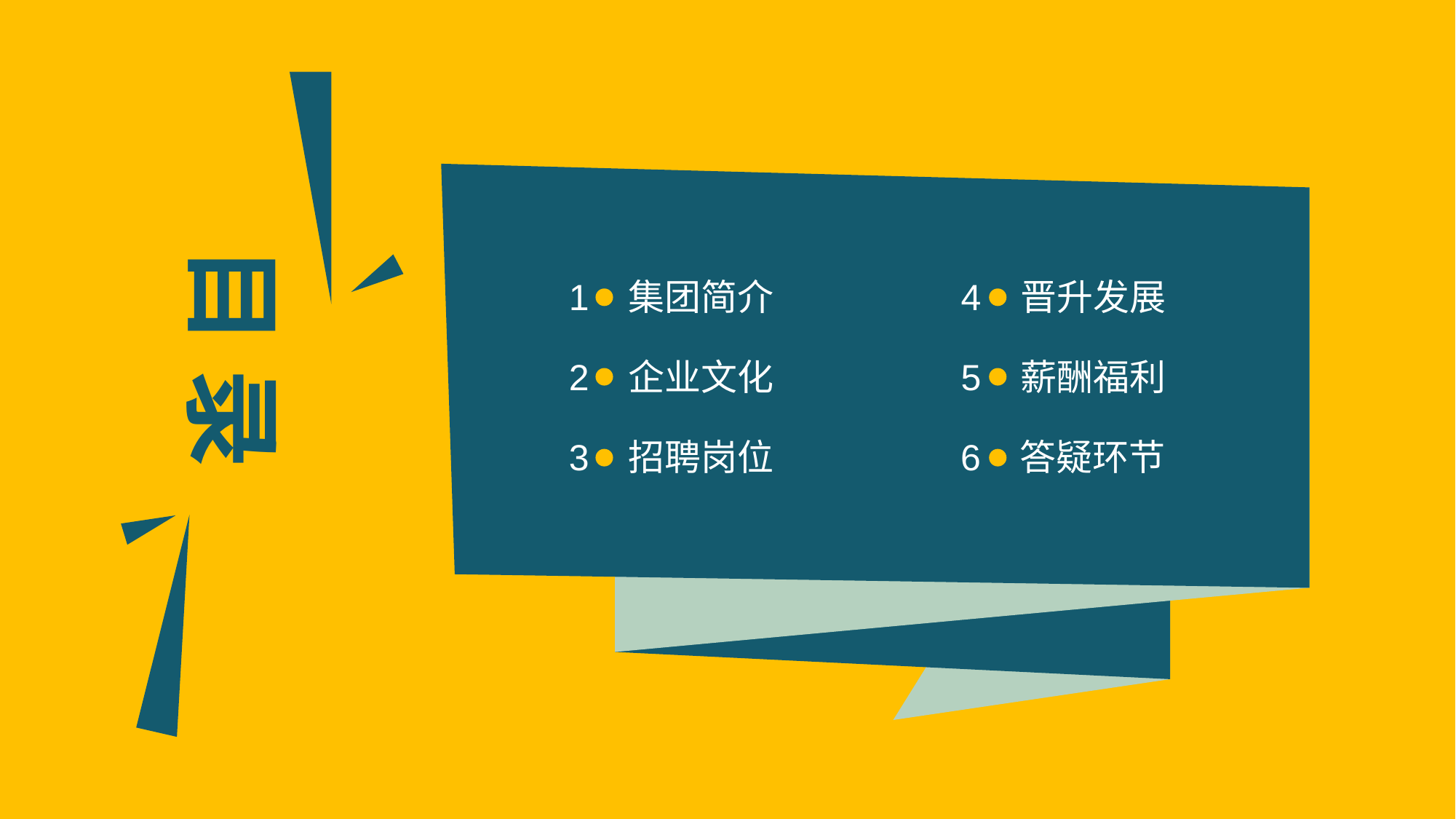

目 录

1   集团简介
4   晋升发展

2   企业文化
5   薪酬福利

3   招聘岗位
6   答疑环节